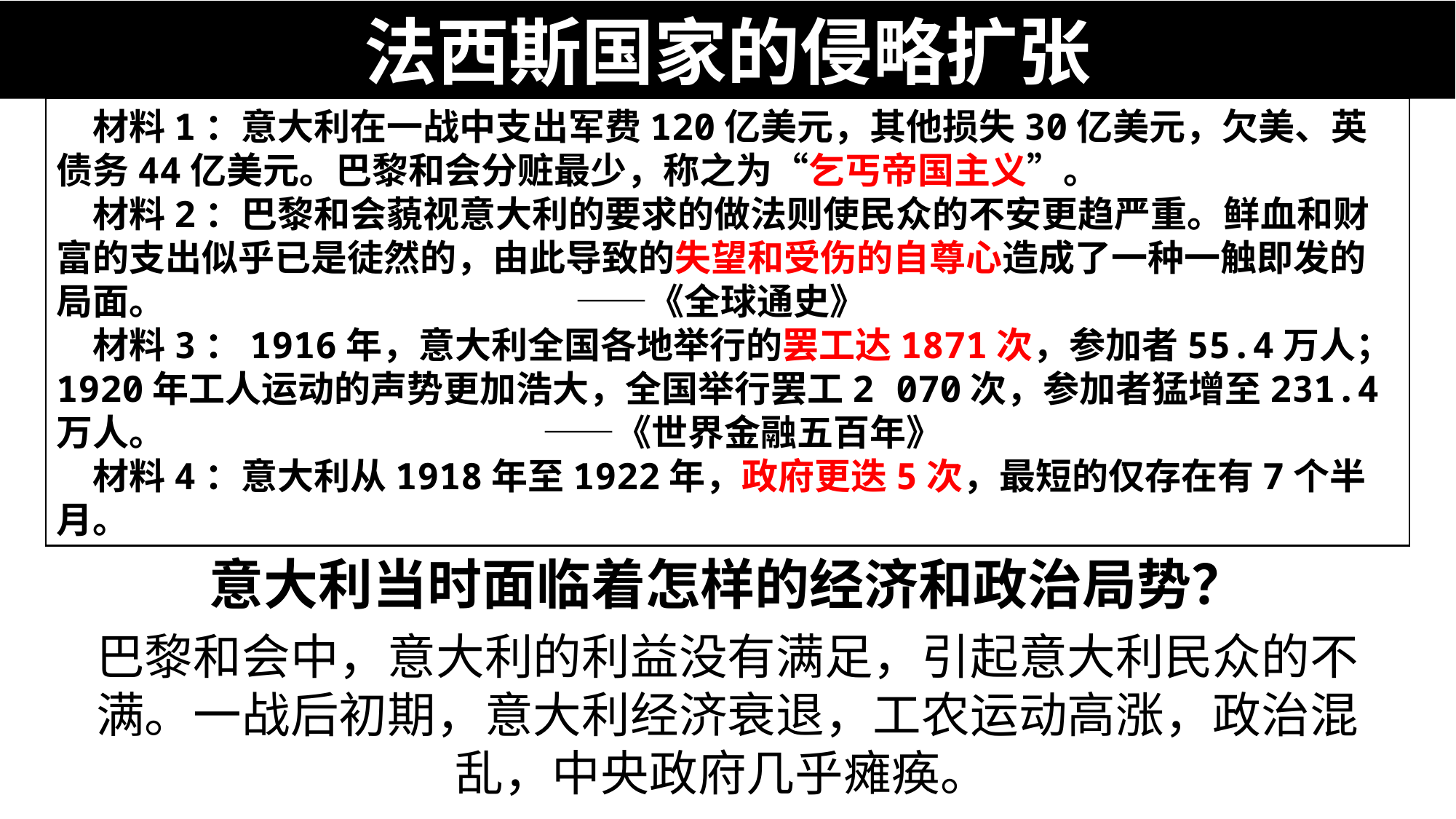

法西斯国家的侵略扩张
材料1：意大利在一战中支出军费120亿美元，其他损失30亿美元，欠美、英债务44亿美元。巴黎和会分赃最少，称之为“乞丐帝国主义”。
材料2：巴黎和会藐视意大利的要求的做法则使民众的不安更趋严重。鲜血和财富的支出似乎已是徒然的，由此导致的失望和受伤的自尊心造成了一种一触即发的局面。                                                  ——《全球通史》
材料3：1916年，意大利全国各地举行的罢工达1871次，参加者55.4万人；1920年工人运动的声势更加浩大，全国举行罢工2 070次，参加者猛增至231.4万人。                                              ——《世界金融五百年》
材料4：意大利从1918年至1922年，政府更迭5次，最短的仅存在有7个半月。
意大利当时面临着怎样的经济和政治局势？
巴黎和会中，意大利的利益没有满足，引起意大利民众的不满。一战后初期，意大利经济衰退，工农运动高涨，政治混乱，中央政府几乎瘫痪。